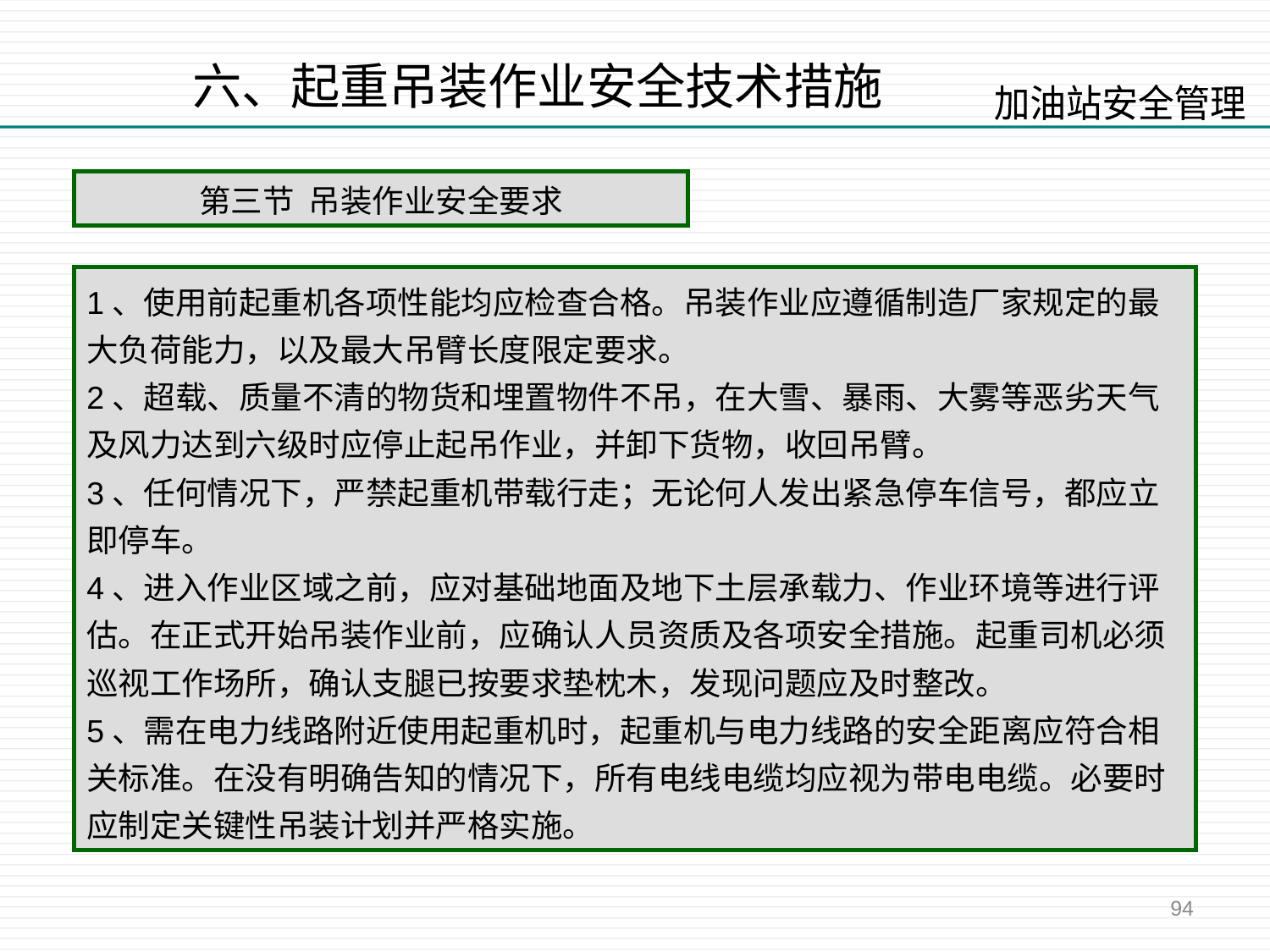

六、起重吊装作业安全技术措施
第三节  吊装作业安全要求
1、使用前起重机各项性能均应检查合格。吊装作业应遵循制造厂家规定的最大负荷能力，以及最大吊臂长度限定要求。
2、超载、质量不清的物货和埋置物件不吊，在大雪、暴雨、大雾等恶劣天气及风力达到六级时应停止起吊作业，并卸下货物，收回吊臂。
3、任何情况下，严禁起重机带载行走；无论何人发出紧急停车信号，都应立即停车。
4、进入作业区域之前，应对基础地面及地下土层承载力、作业环境等进行评估。在正式开始吊装作业前，应确认人员资质及各项安全措施。起重司机必须巡视工作场所，确认支腿已按要求垫枕木，发现问题应及时整改。
5、需在电力线路附近使用起重机时，起重机与电力线路的安全距离应符合相关标准。在没有明确告知的情况下，所有电线电缆均应视为带电电缆。必要时应制定关键性吊装计划并严格实施。
94